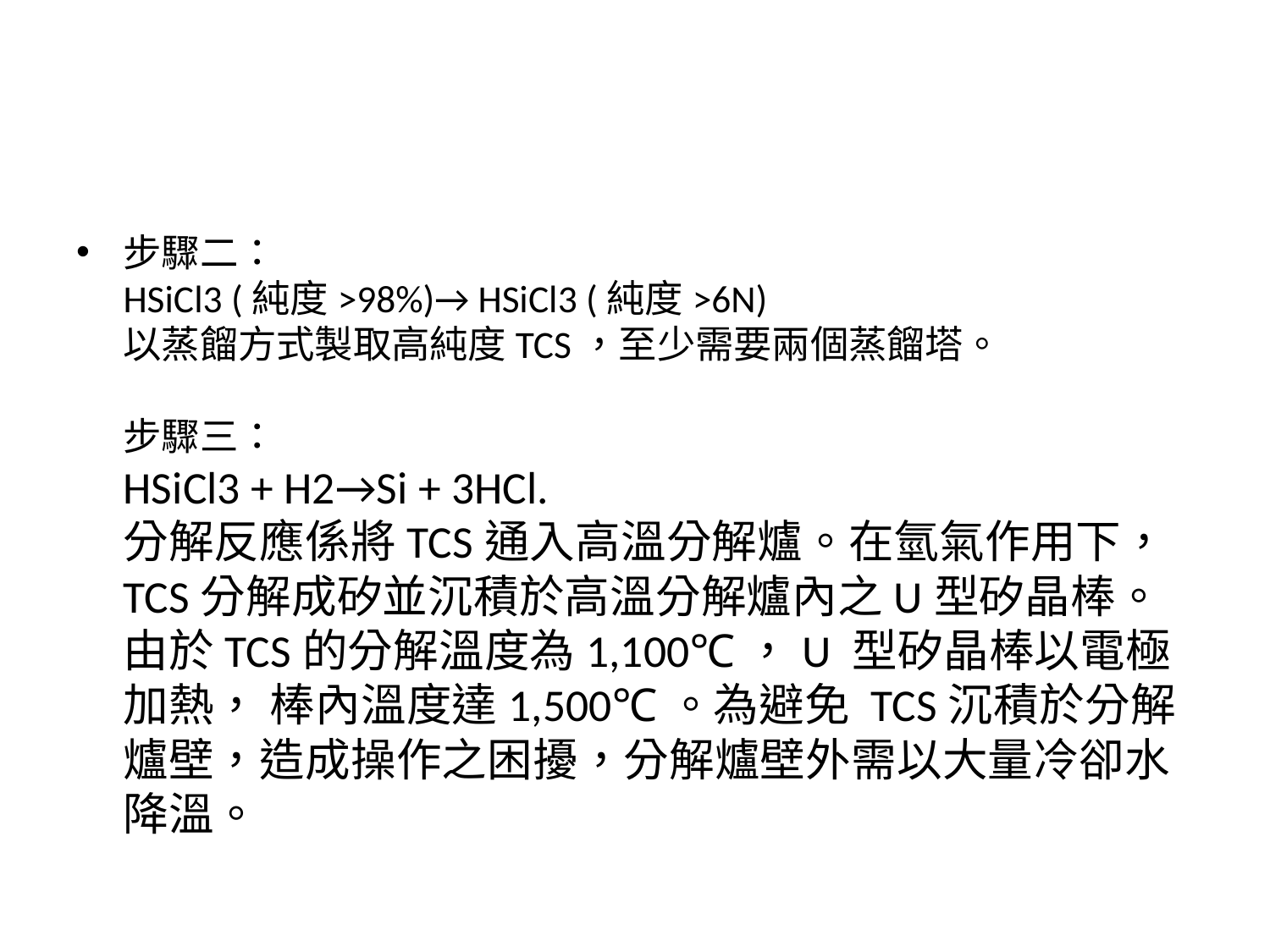

#
步驟二：
HSiCl3 (純度>98%)→ HSiCl3 (純度>6N)
以蒸餾方式製取高純度TCS，至少需要兩個蒸餾塔。
步驟三：
HSiCl3 + H2→Si + 3HCl.
分解反應係將TCS通入高溫分解爐。在氫氣作用下，TCS分解成矽並沉積於高溫分解爐內之U型矽晶棒。由於TCS的分解溫度為1,100℃，U 型矽晶棒以電極加熱， 棒內溫度達1,500℃。為避免 TCS沉積於分解爐壁，造成操作之困擾，分解爐壁外需以大量冷卻水降溫。